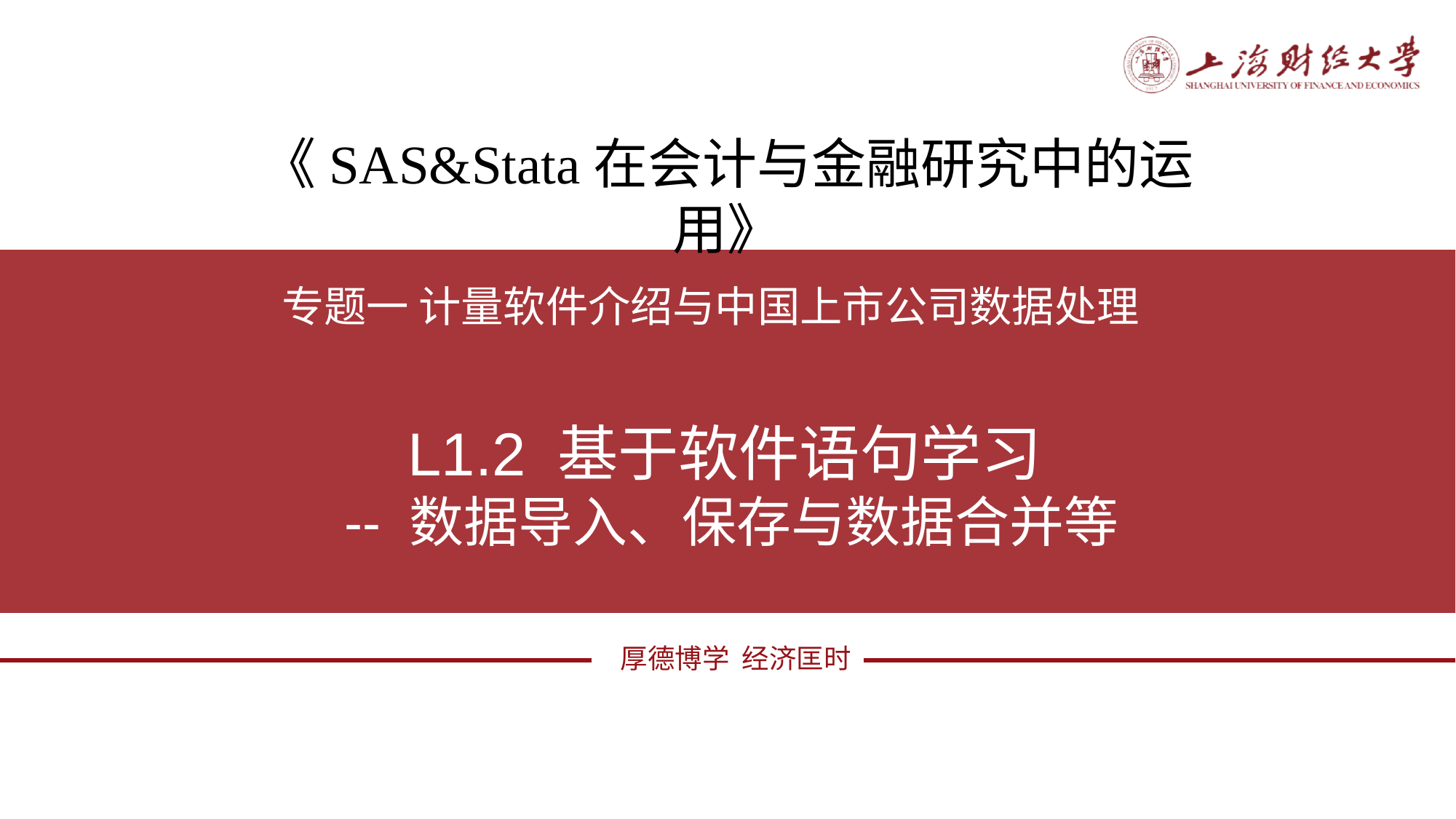

《SAS&Stata在会计与金融研究中的运用》
专题一 计量软件介绍与中国上市公司数据处理
L1.2 基于软件语句学习
-- 数据导入、保存与数据合并等